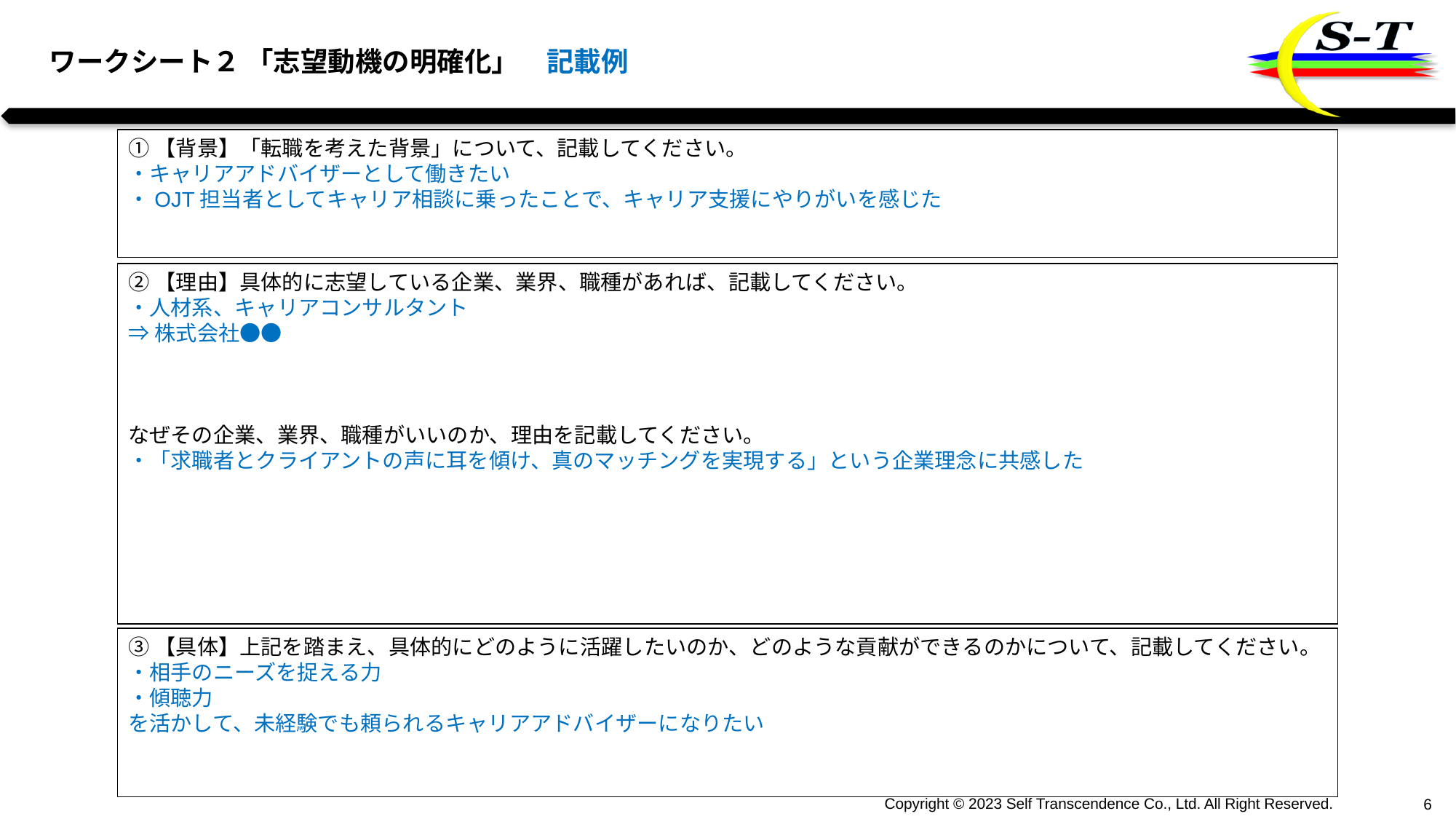

ワークシート２ 「志望動機の明確化」　記載例
①【背景】「転職を考えた背景」について、記載してください。
・キャリアアドバイザーとして働きたい
・OJT担当者としてキャリア相談に乗ったことで、キャリア支援にやりがいを感じた
②【理由】具体的に志望している企業、業界、職種があれば、記載してください。
・人材系、キャリアコンサルタント
⇒株式会社●●

なぜその企業、業界、職種がいいのか、理由を記載してください。
・「求職者とクライアントの声に耳を傾け、真のマッチングを実現する」という企業理念に共感した
③【具体】上記を踏まえ、具体的にどのように活躍したいのか、どのような貢献ができるのかについて、記載してください。
・相手のニーズを捉える力
・傾聴力
を活かして、未経験でも頼られるキャリアアドバイザーになりたい
6
Copyright © 2023 Self Transcendence Co., Ltd. All Right Reserved.